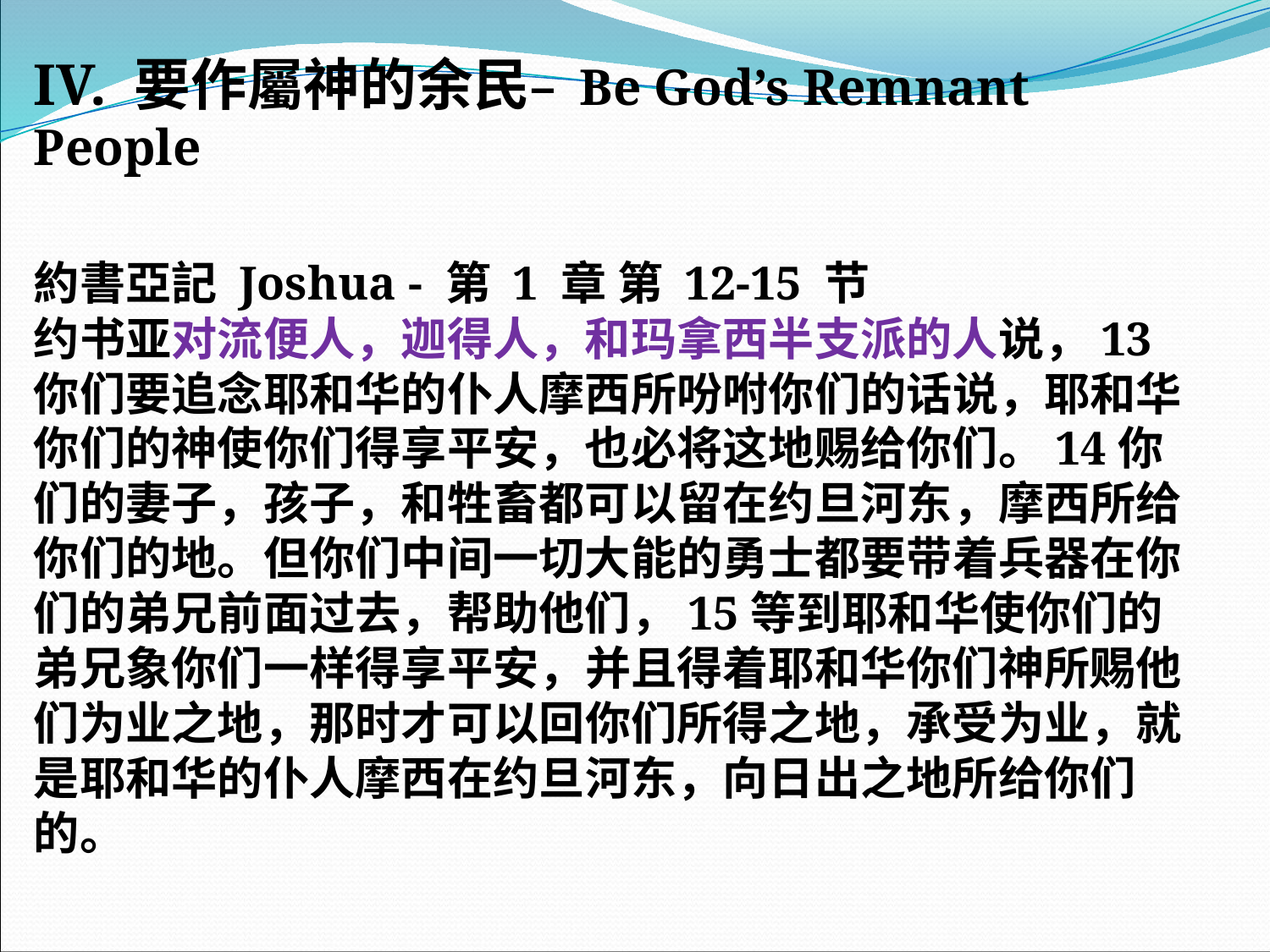

IV. 要作屬神的余民– Be God’s Remnant People

約書亞記 Joshua - 第 1 章 第 12-15 节
约书亚对流便人，迦得人，和玛拿西半支派的人说，13你们要追念耶和华的仆人摩西所吩咐你们的话说，耶和华你们的神使你们得享平安，也必将这地赐给你们。14你们的妻子，孩子，和牲畜都可以留在约旦河东，摩西所给你们的地。但你们中间一切大能的勇士都要带着兵器在你们的弟兄前面过去，帮助他们，15等到耶和华使你们的弟兄象你们一样得享平安，并且得着耶和华你们神所赐他们为业之地，那时才可以回你们所得之地，承受为业，就是耶和华的仆人摩西在约旦河东，向日出之地所给你们的。

#